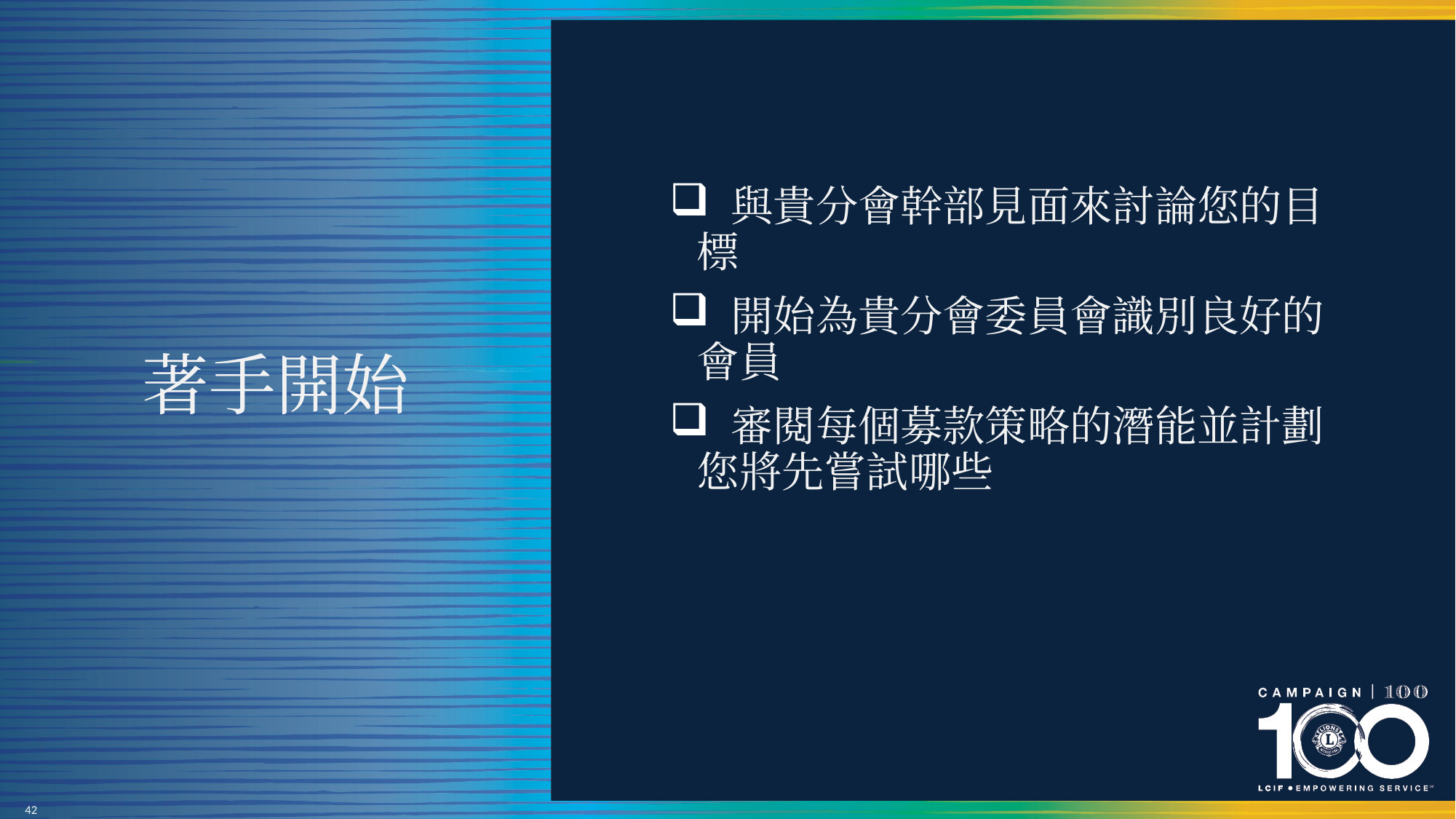

# 著手開始
 與貴分會幹部見面來討論您的目標
 開始為貴分會委員會識別良好的
會員
 審閱每個募款策略的潛能並計劃您將先嘗試哪些